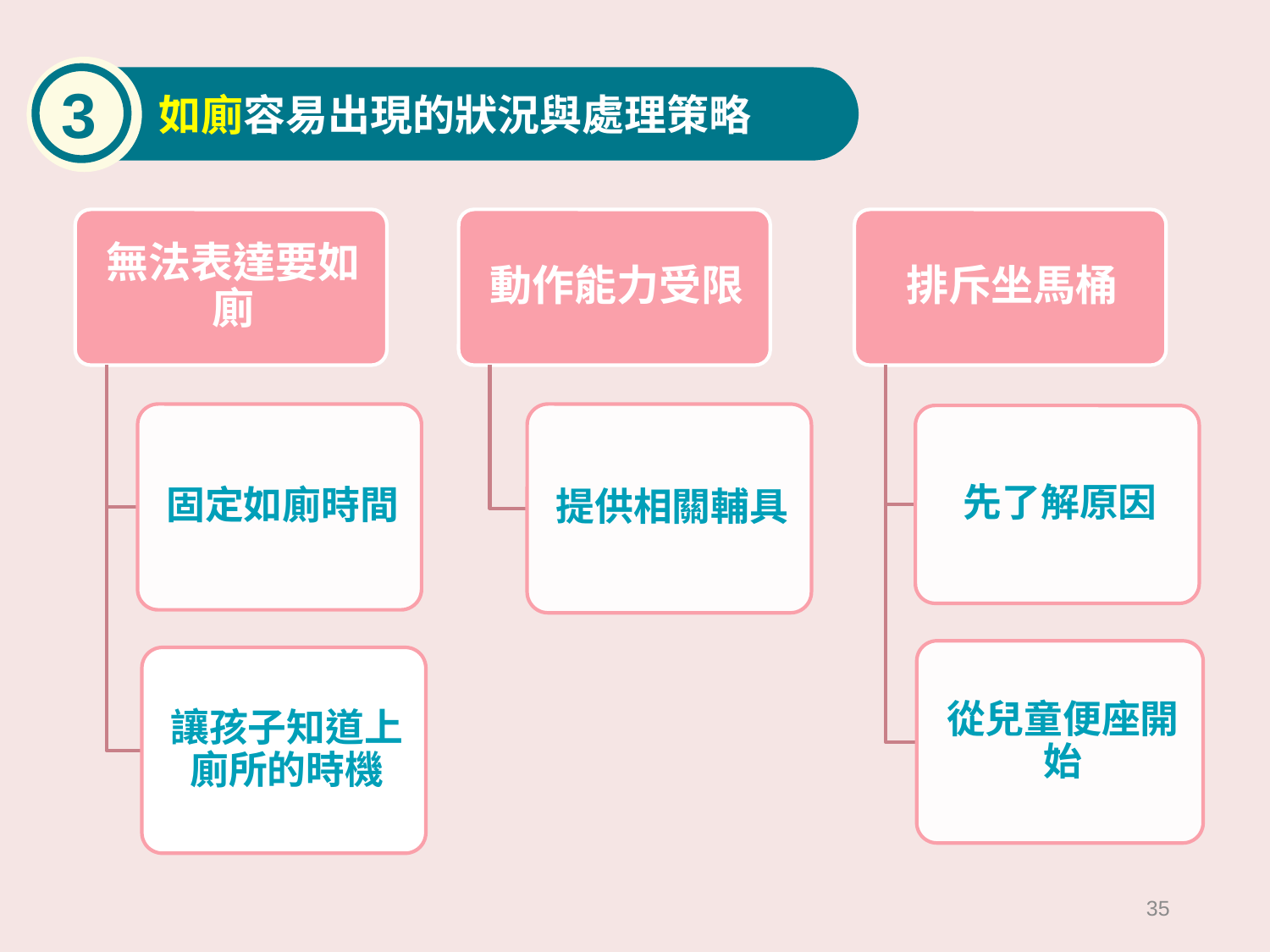

3
如廁容易出現的狀況與處理策略

無法表達要如廁
固定如廁時間
讓孩子知道上廁所的時機
動作能力受限
提供相關輔具
排斥坐馬桶
先了解原因
從兒童便座開始
35